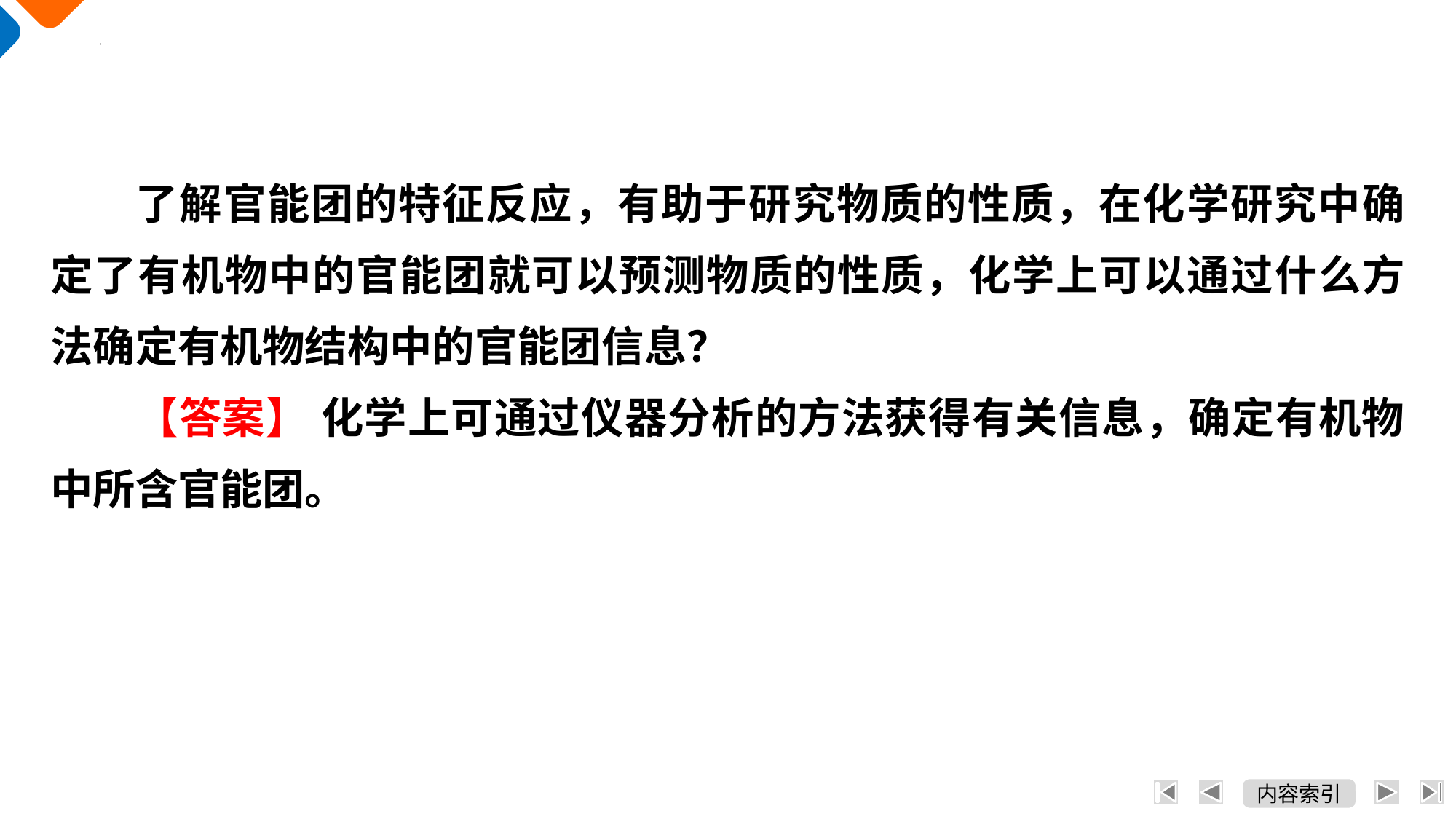

了解官能团的特征反应，有助于研究物质的性质，在化学研究中确定了有机物中的官能团就可以预测物质的性质，化学上可以通过什么方法确定有机物结构中的官能团信息？
【答案】 化学上可通过仪器分析的方法获得有关信息，确定有机物中所含官能团。